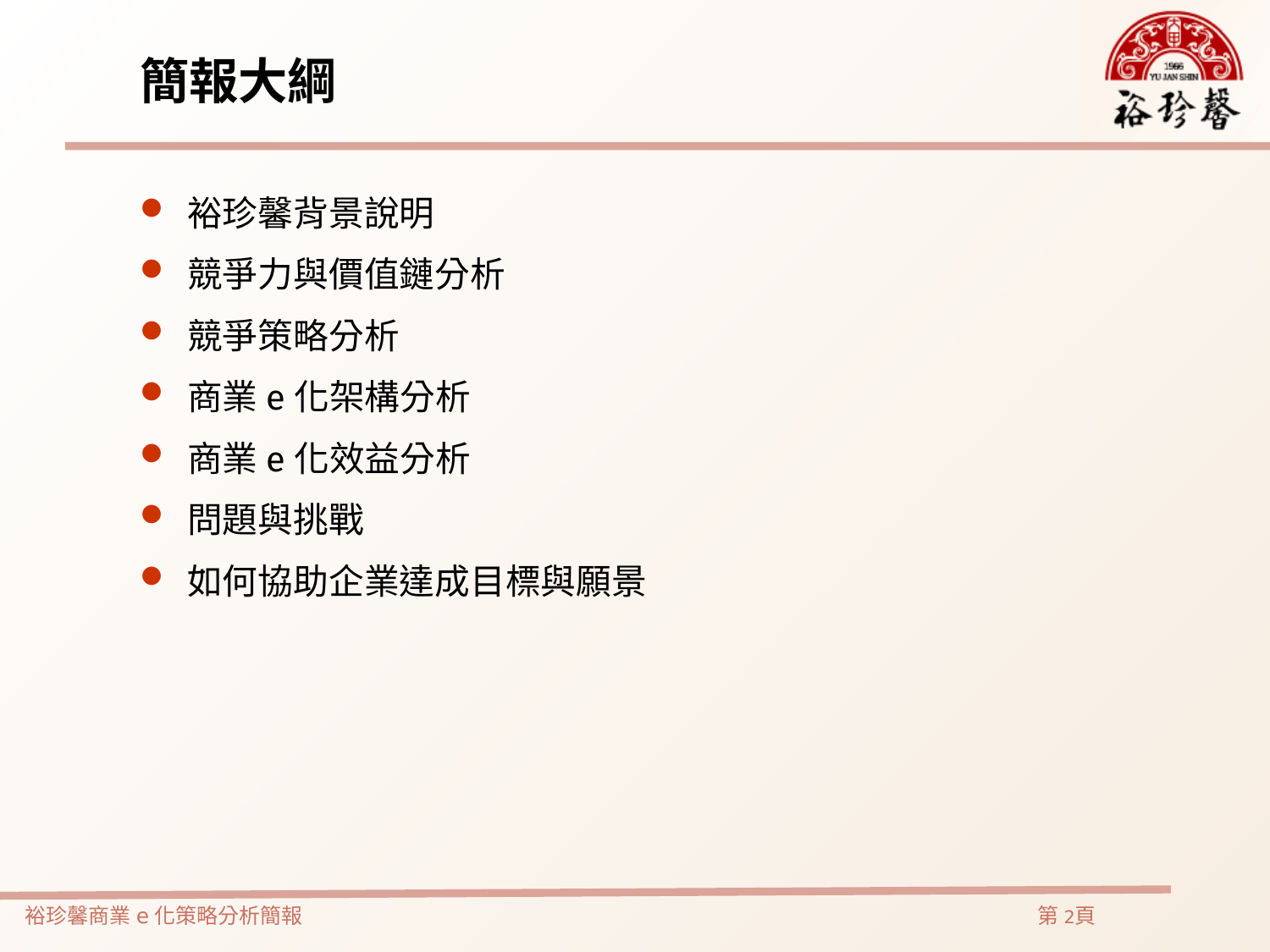

簡報大綱
裕珍馨背景說明
競爭力與價值鏈分析
競爭策略分析
商業e化架構分析
商業e化效益分析
問題與挑戰
如何協助企業達成目標與願景